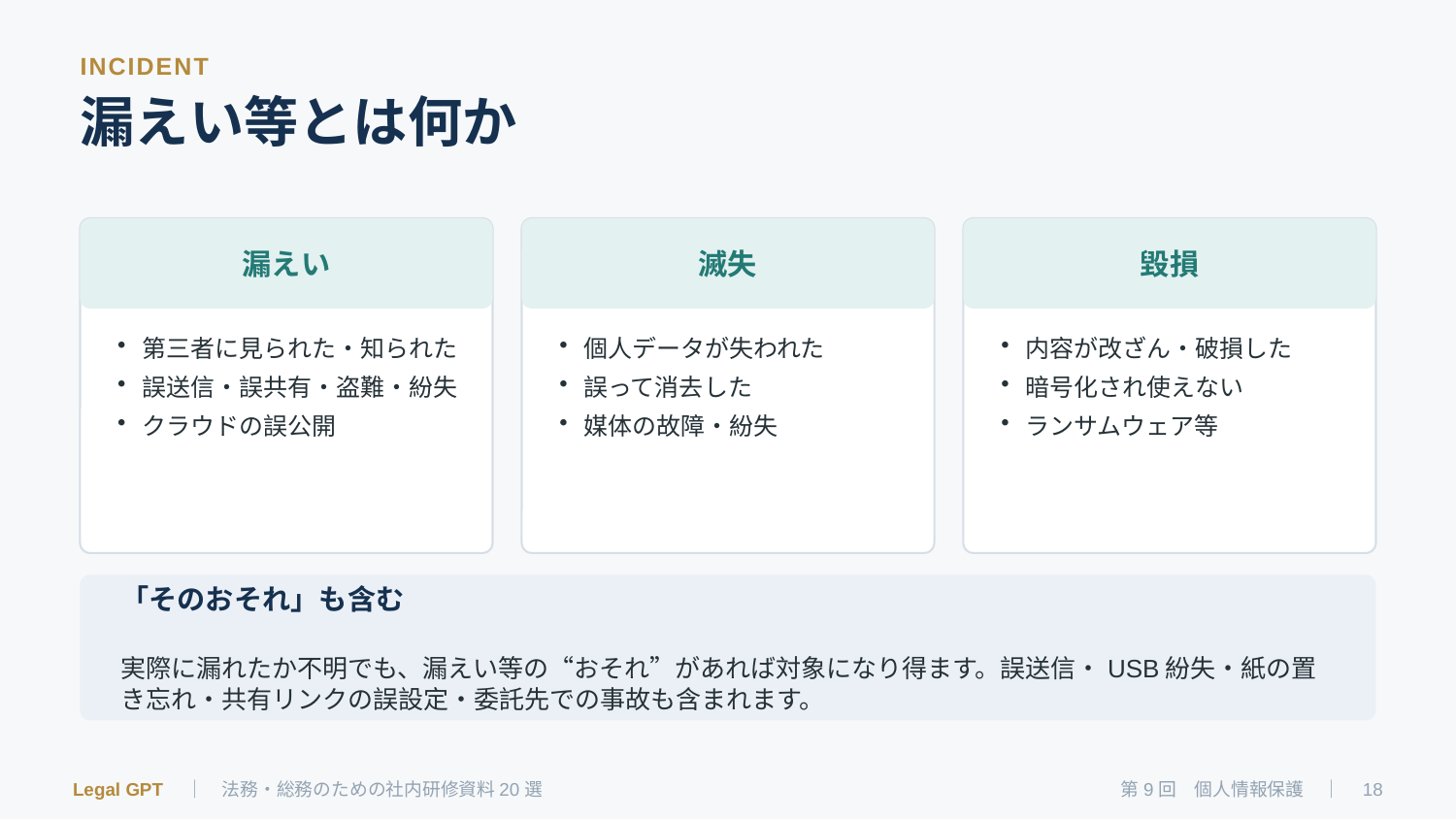

INCIDENT
漏えい等とは何か

漏えい
滅失
毀損
第三者に見られた・知られた
誤送信・誤共有・盗難・紛失
クラウドの誤公開
個人データが失われた
誤って消去した
媒体の故障・紛失
内容が改ざん・破損した
暗号化され使えない
ランサムウェア等

「そのおそれ」も含む

実際に漏れたか不明でも、漏えい等の“おそれ”があれば対象になり得ます。誤送信・USB紛失・紙の置き忘れ・共有リンクの誤設定・委託先での事故も含まれます。
Legal GPT　｜　法務・総務のための社内研修資料20選
第9回　個人情報保護　｜　18